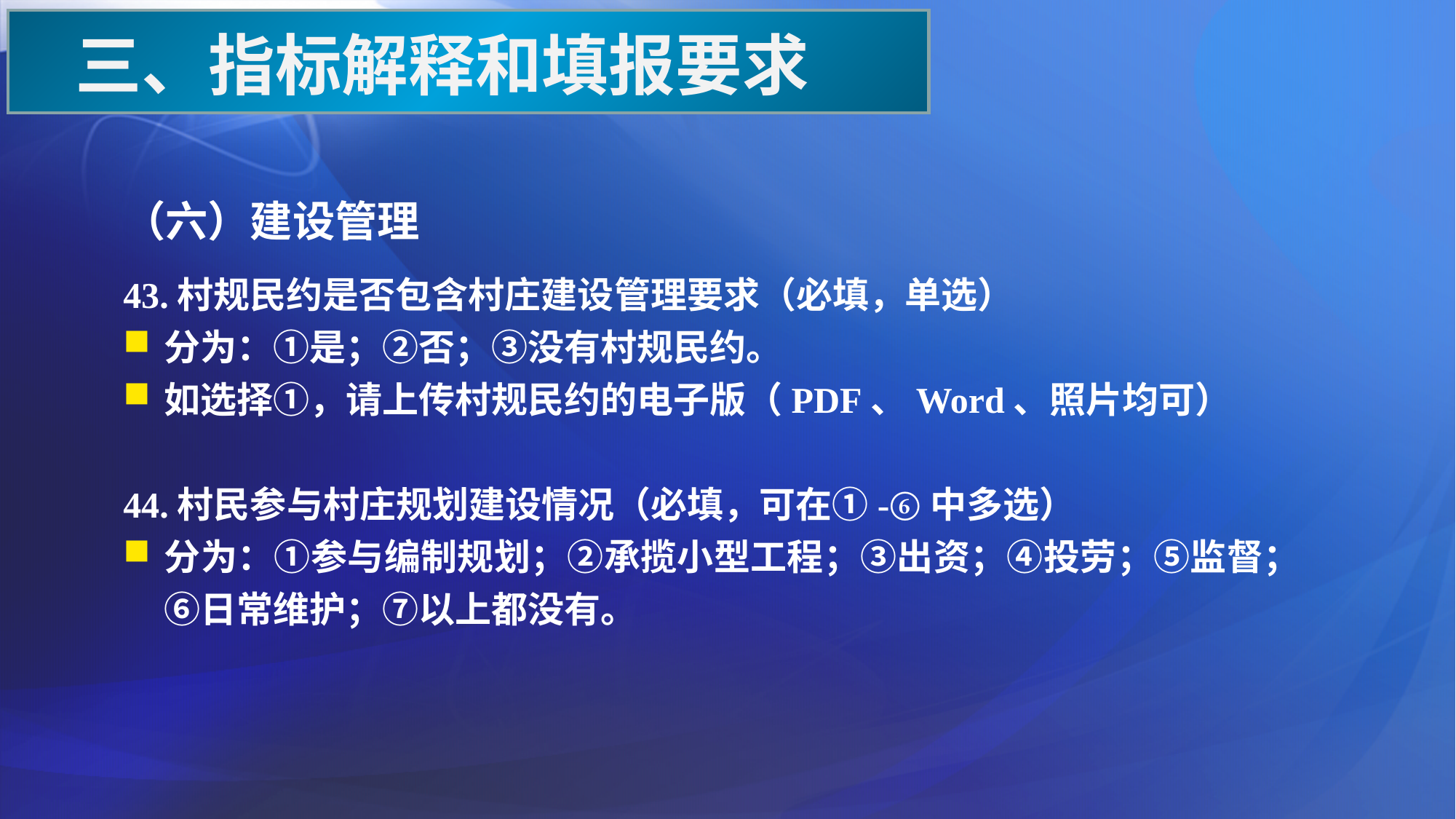

三、指标解释和填报要求
（六）建设管理

43.村规民约是否包含村庄建设管理要求（必填，单选）
分为：①是；②否；③没有村规民约。
如选择①，请上传村规民约的电子版（PDF、Word、照片均可）

44.村民参与村庄规划建设情况（必填，可在①-⑥中多选）
分为：①参与编制规划；②承揽小型工程；③出资；④投劳；⑤监督；⑥日常维护；⑦以上都没有。